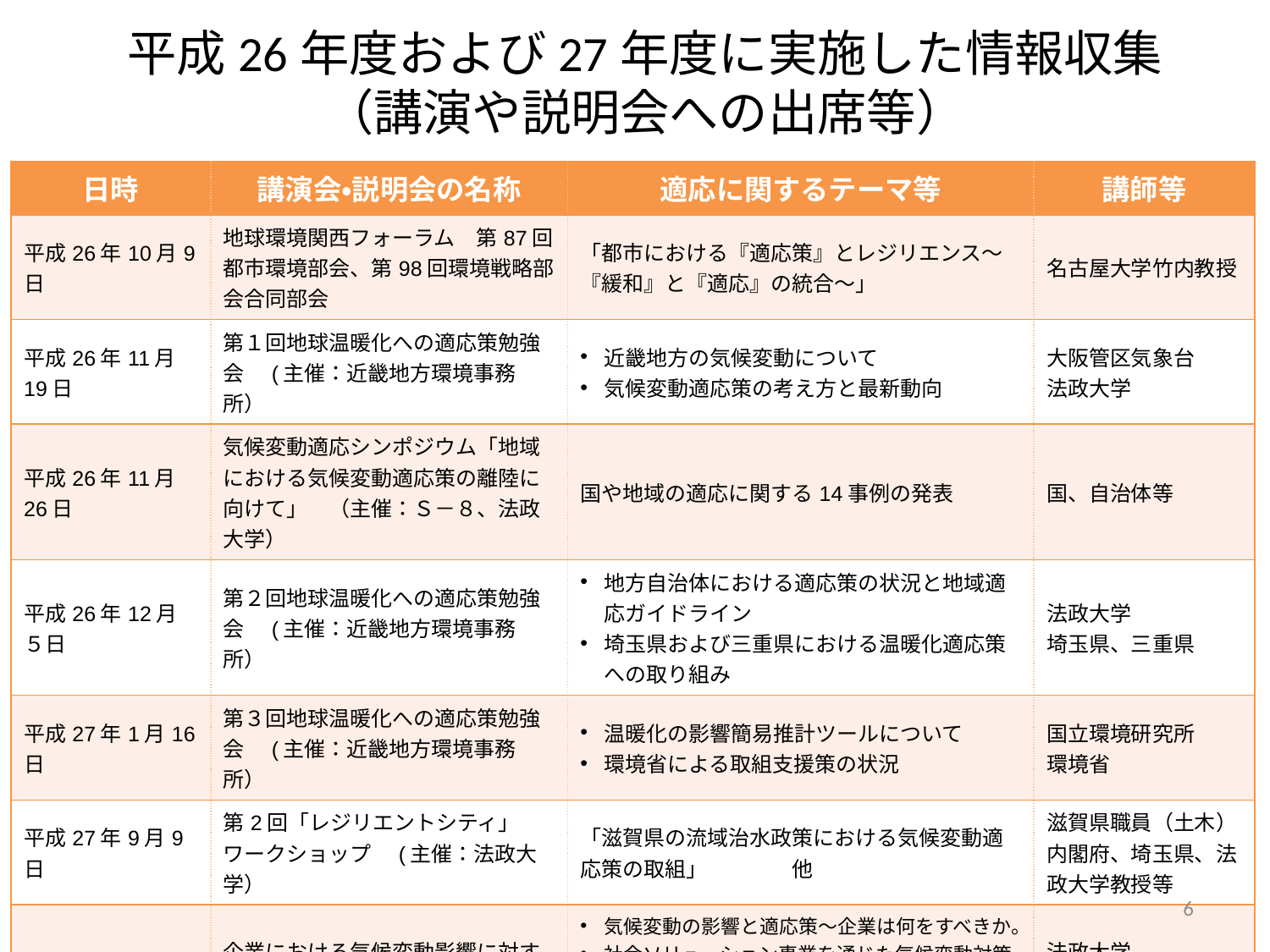

# 平成26年度および27年度に実施した情報収集 （講演や説明会への出席等）
| 日時 | 講演会・説明会の名称 | 適応に関するテーマ等 | 講師等 |
| --- | --- | --- | --- |
| 平成26年10月9日 | 地球環境関西フォーラム　第87回都市環境部会、第98回環境戦略部会合同部会 | 「都市における『適応策』とレジリエンス～『緩和』と『適応』の統合～」 | 名古屋大学竹内教授 |
| 平成26年11月19日 | 第１回地球温暖化への適応策勉強会　(主催：近畿地方環境事務所） | 近畿地方の気候変動について 気候変動適応策の考え方と最新動向 | 大阪管区気象台 法政大学 |
| 平成26年11月26日 | 気候変動適応シンポジウム「地域における気候変動適応策の離陸に向けて」　（主催：Ｓ－８、法政大学） | 国や地域の適応に関する14事例の発表 | 国、自治体等 |
| 平成26年12月５日 | 第２回地球温暖化への適応策勉強会　(主催：近畿地方環境事務所） | 地方自治体における適応策の状況と地域適応ガイドライン 埼玉県および三重県における温暖化適応策への取り組み | 法政大学 埼玉県、三重県 |
| 平成27年1月16日 | 第３回地球温暖化への適応策勉強会　(主催：近畿地方環境事務所） | 温暖化の影響簡易推計ツールについて 環境省による取組支援策の状況 | 国立環境研究所 環境省 |
| 平成27年9月9日 | 第2回「レジリエントシティ」ワークショップ　(主催：法政大学） | 「滋賀県の流域治水政策における気候変動適応策の取組」　　　　他 | 滋賀県職員（土木） 内閣府、埼玉県、法政大学教授等 |
| 平成27年10月23日 | 企業における気候変動影響に対する適応対策 (主催：近畿地方環境事務所) | 気候変動の影響と適応策～企業は何をすべきか。 社会ソリューション事業を通じた気候変動対策支援 建築・都市における地球温暖化(気候変動影響)に対する緩和と適応 | 法政大学 日本電気株式会社 日建設計総合研究所 |
| 平成28年1月26日 | 第5回低炭素塾 | 気候変動の影響への適応計画及び地方公共団体への取組の推進 三重県における適応計画への取組 川崎市における適応策の検討について | 環境省 三重県 川崎市 |
6